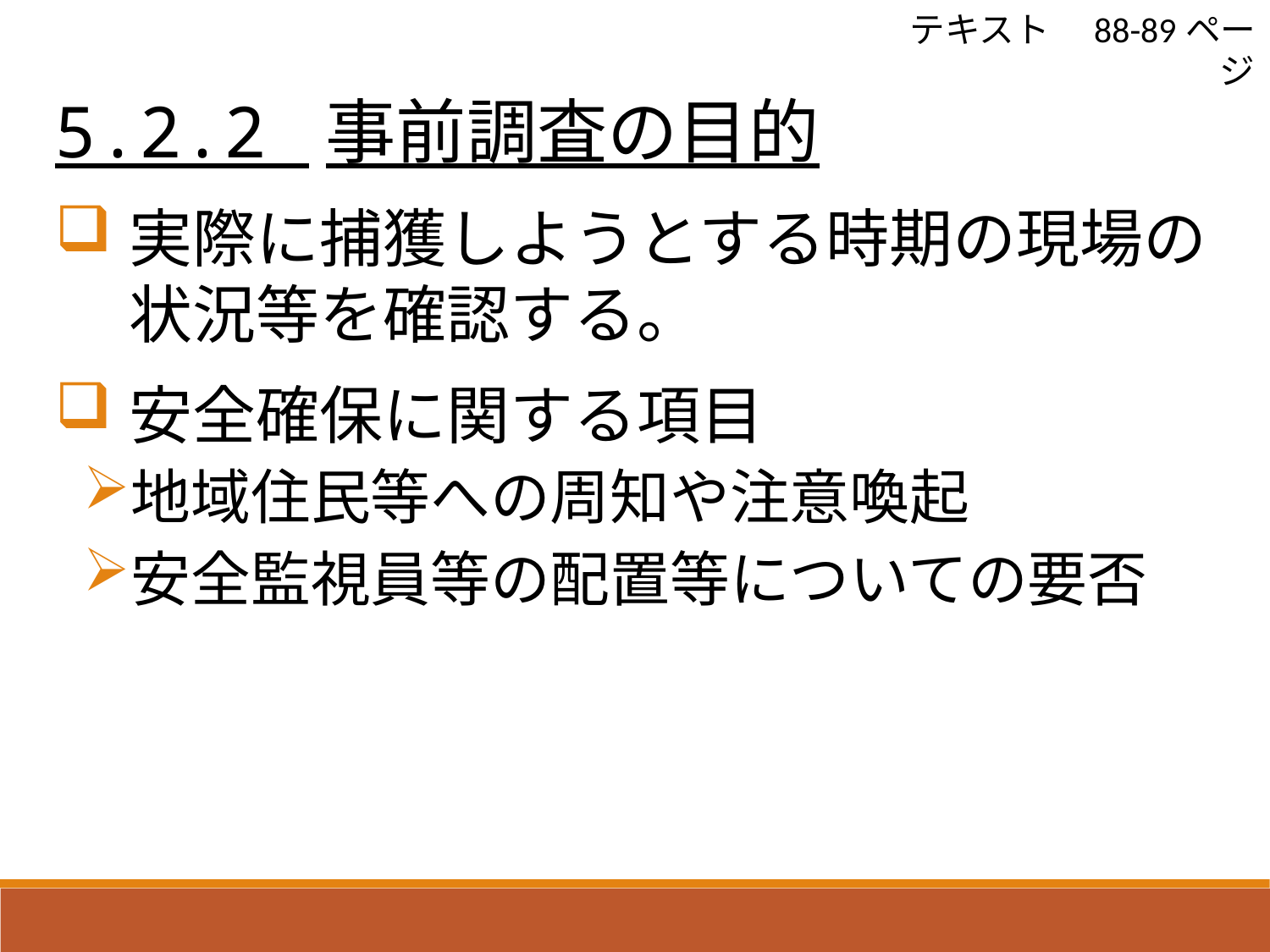

5.2.2 事前調査の目的
テキスト　88-89ページ
実際に捕獲しようとする時期の現場の状況等を確認する。
安全確保に関する項目
地域住民等への周知や注意喚起
安全監視員等の配置等についての要否